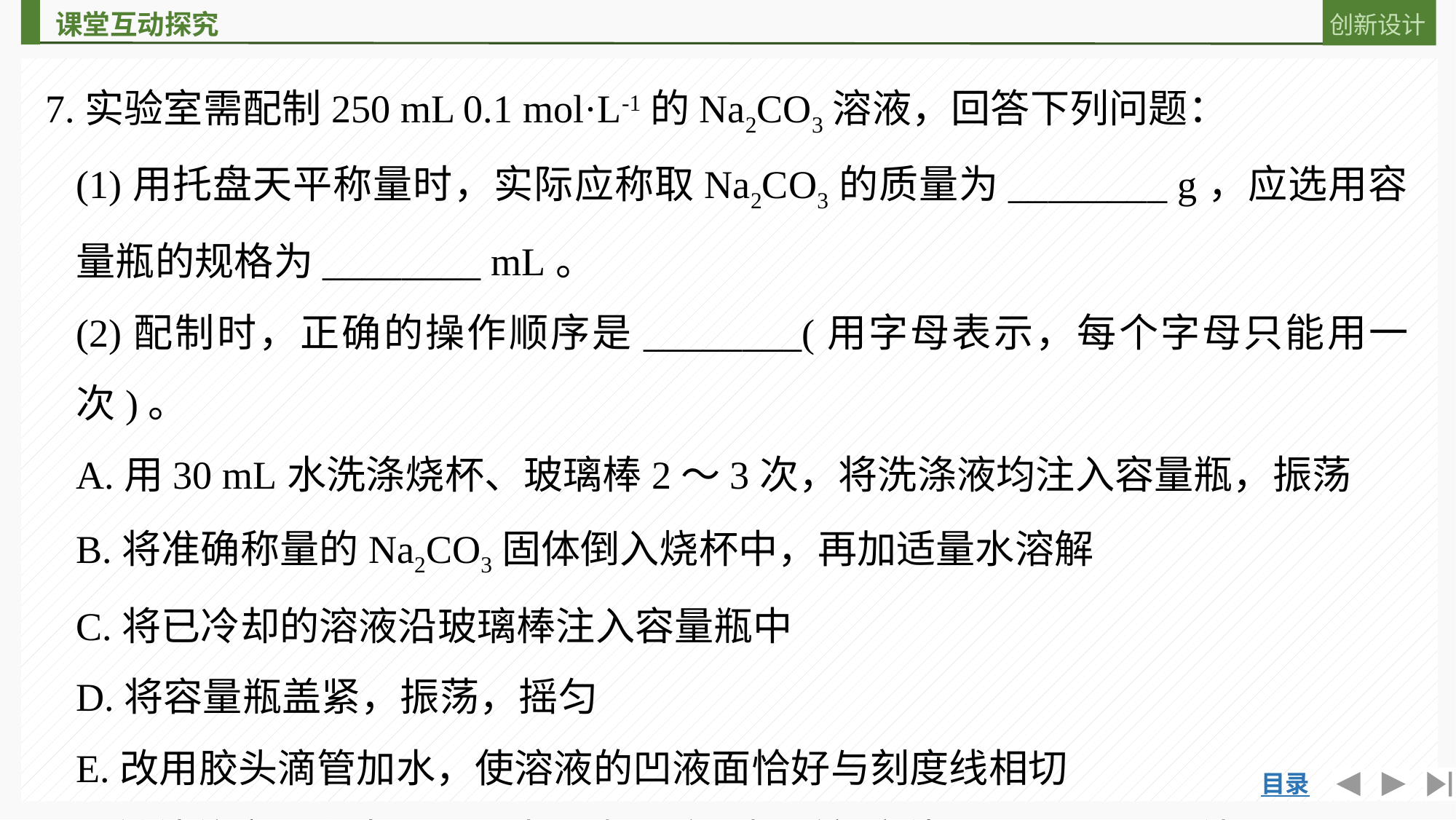

7.实验室需配制250 mL 0.1 mol·L-1的Na2CO3溶液，回答下列问题：
(1)用托盘天平称量时，实际应称取Na2CO3的质量为________ g，应选用容量瓶的规格为________ mL。
(2)配制时，正确的操作顺序是________(用字母表示，每个字母只能用一次)。
A.用30 mL水洗涤烧杯、玻璃棒2～3次，将洗涤液均注入容量瓶，振荡
B.将准确称量的Na2CO3固体倒入烧杯中，再加适量水溶解
C.将已冷却的溶液沿玻璃棒注入容量瓶中
D.将容量瓶盖紧，振荡，摇匀
E.改用胶头滴管加水，使溶液的凹液面恰好与刻度线相切
F.继续往容量瓶内小心加水，直到液面接近刻度线以下1～2 cm处